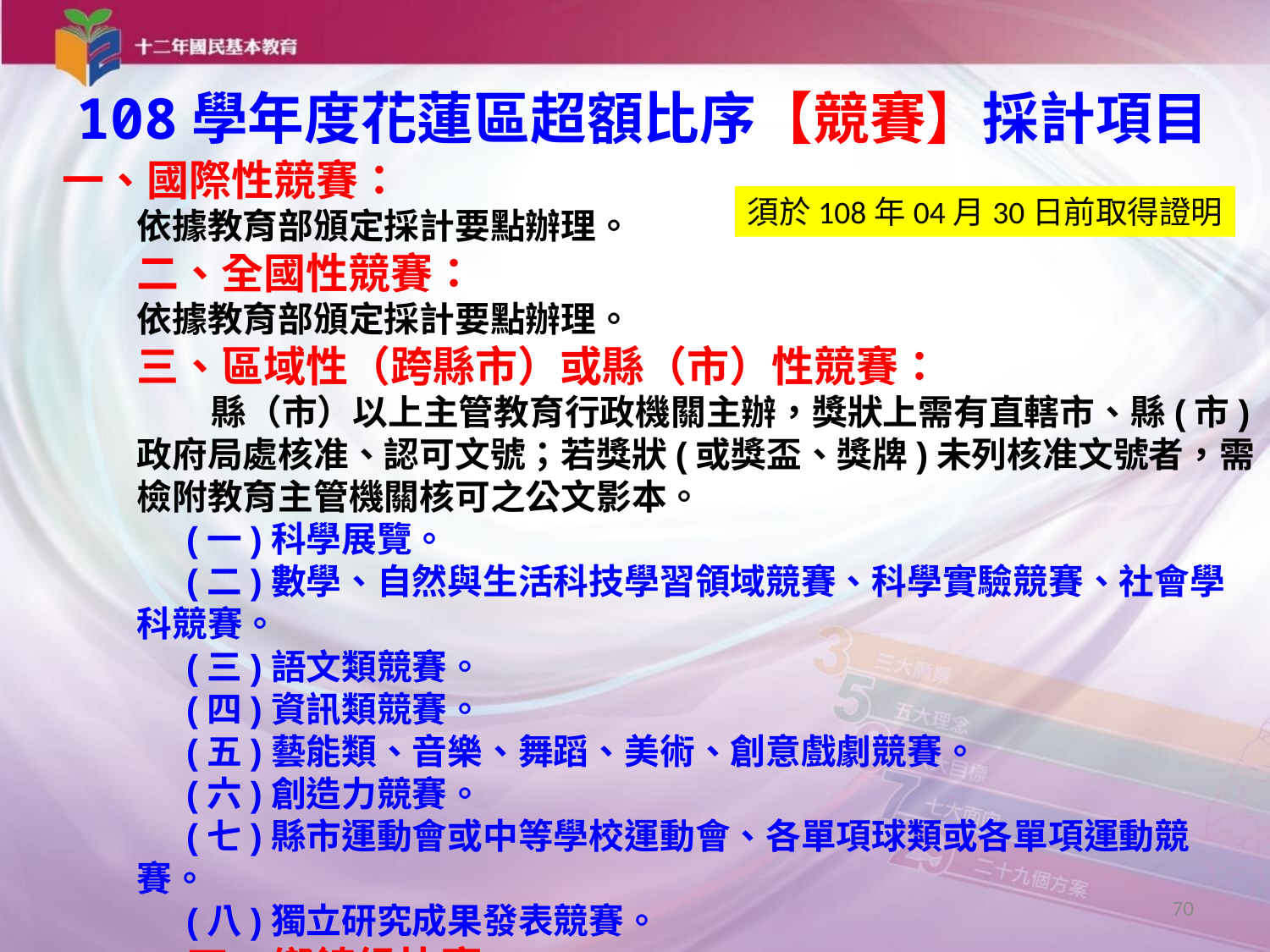

108學年度花蓮區超額比序【競賽】採計項目
一、國際性競賽：
依據教育部頒定採計要點辦理。
二、全國性競賽：
依據教育部頒定採計要點辦理。
三、區域性（跨縣市）或縣（市）性競賽：
縣（市）以上主管教育行政機關主辦，獎狀上需有直轄市、縣(市)政府局處核准、認可文號；若獎狀(或獎盃、獎牌)未列核准文號者，需檢附教育主管機關核可之公文影本。
(一)科學展覽。
(二)數學、自然與生活科技學習領域競賽、科學實驗競賽、社會學科競賽。
(三)語文類競賽。
(四)資訊類競賽。
(五)藝能類、音樂、舞蹈、美術、創意戲劇競賽。
(六)創造力競賽。
(七)縣市運動會或中等學校運動會、各單項球類或各單項運動競賽。
(八)獨立研究成果發表競賽。
四、鄉鎮級比賽：
縣級比賽之鄉鎮市區初賽。
須於108年04月30日前取得證明
70